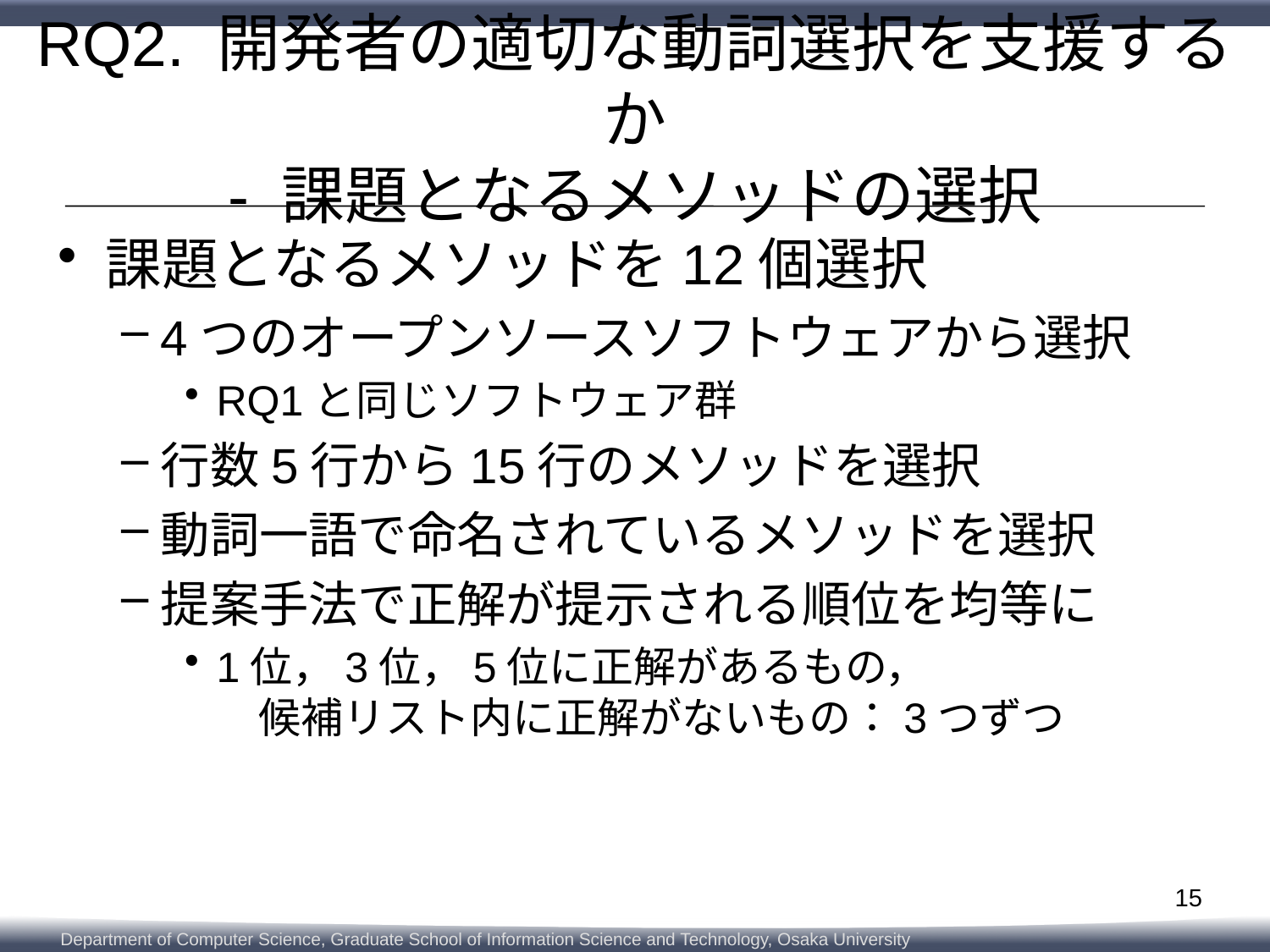

# RQ2. 開発者の適切な動詞選択を支援するか - 課題となるメソッドの選択
課題となるメソッドを12個選択
4つのオープンソースソフトウェアから選択
RQ1と同じソフトウェア群
行数5行から15行のメソッドを選択
動詞一語で命名されているメソッドを選択
提案手法で正解が提示される順位を均等に
1位，3位，5位に正解があるもの，
　候補リスト内に正解がないもの：3つずつ

15